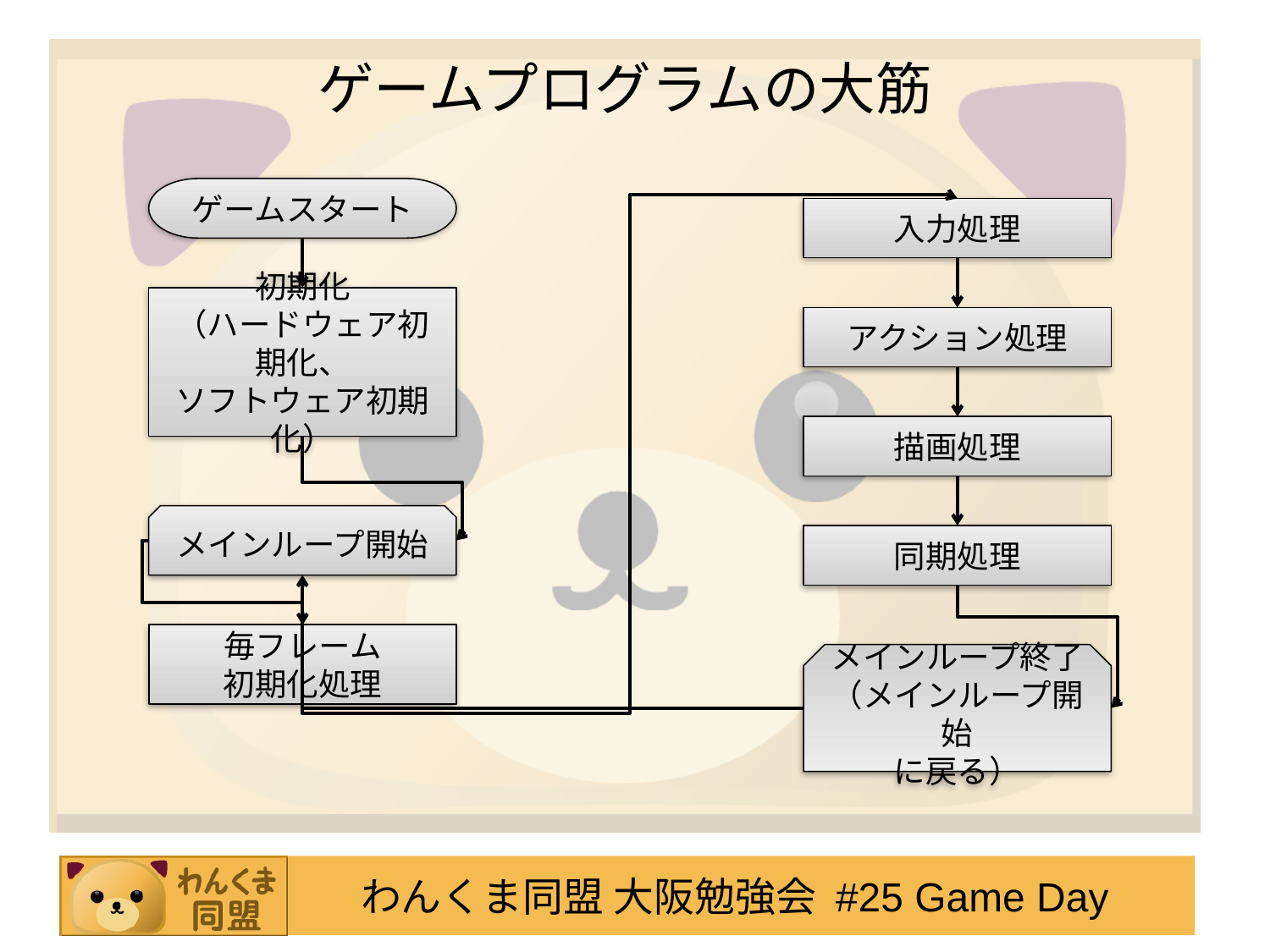

# ゲームプログラムの大筋

ゲームスタート
入力処理
初期化
（ハードウェア初期化、
ソフトウェア初期化）
アクション処理
描画処理
メインループ開始
同期処理
毎フレーム
初期化処理
メインループ終了
（メインループ開始
に戻る）